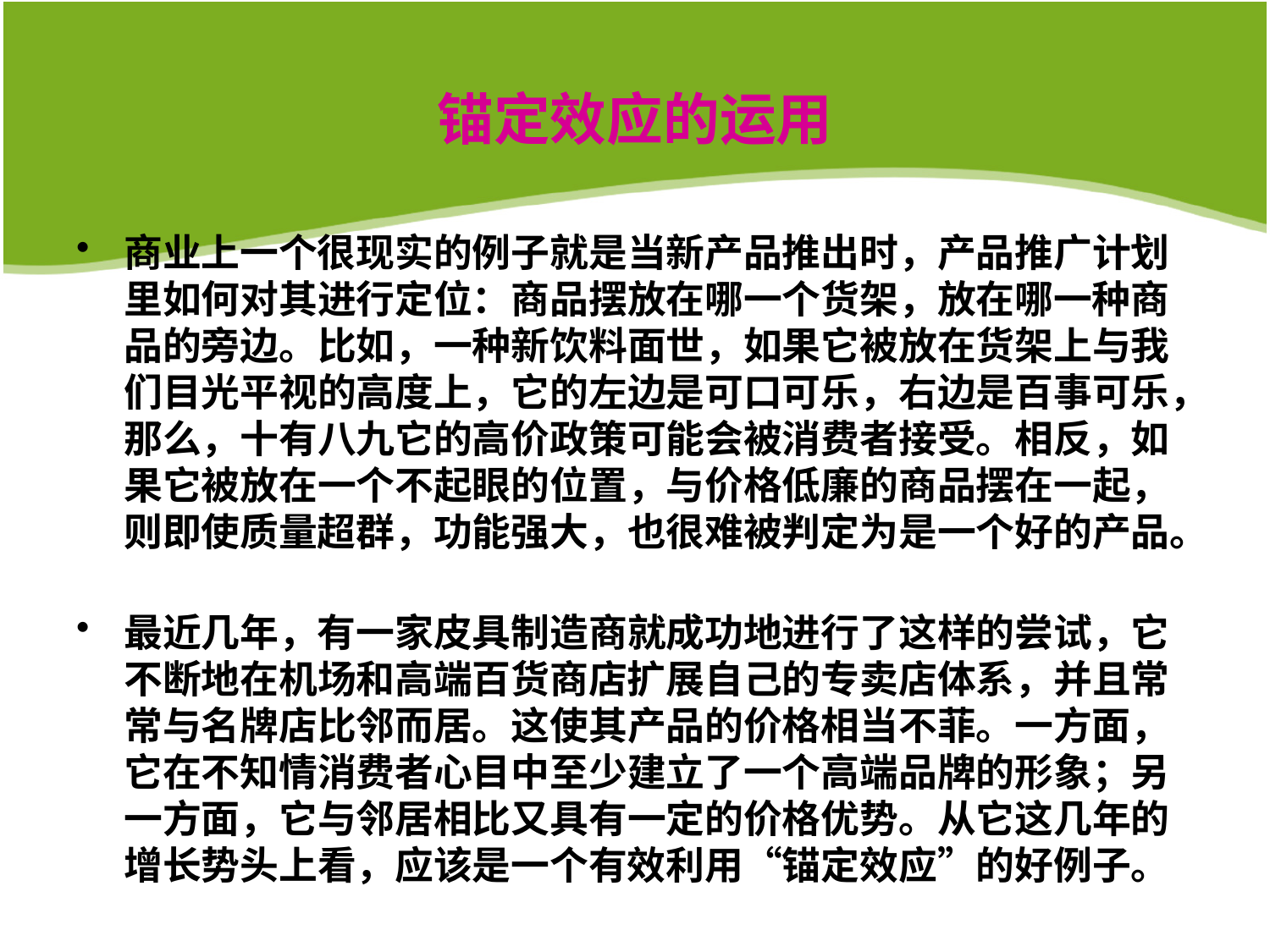

# 锚定效应的运用
商业上一个很现实的例子就是当新产品推出时，产品推广计划里如何对其进行定位：商品摆放在哪一个货架，放在哪一种商品的旁边。比如，一种新饮料面世，如果它被放在货架上与我们目光平视的高度上，它的左边是可口可乐，右边是百事可乐，那么，十有八九它的高价政策可能会被消费者接受。相反，如果它被放在一个不起眼的位置，与价格低廉的商品摆在一起，则即使质量超群，功能强大，也很难被判定为是一个好的产品。
最近几年，有一家皮具制造商就成功地进行了这样的尝试，它不断地在机场和高端百货商店扩展自己的专卖店体系，并且常常与名牌店比邻而居。这使其产品的价格相当不菲。一方面，它在不知情消费者心目中至少建立了一个高端品牌的形象；另一方面，它与邻居相比又具有一定的价格优势。从它这几年的增长势头上看，应该是一个有效利用“锚定效应”的好例子。